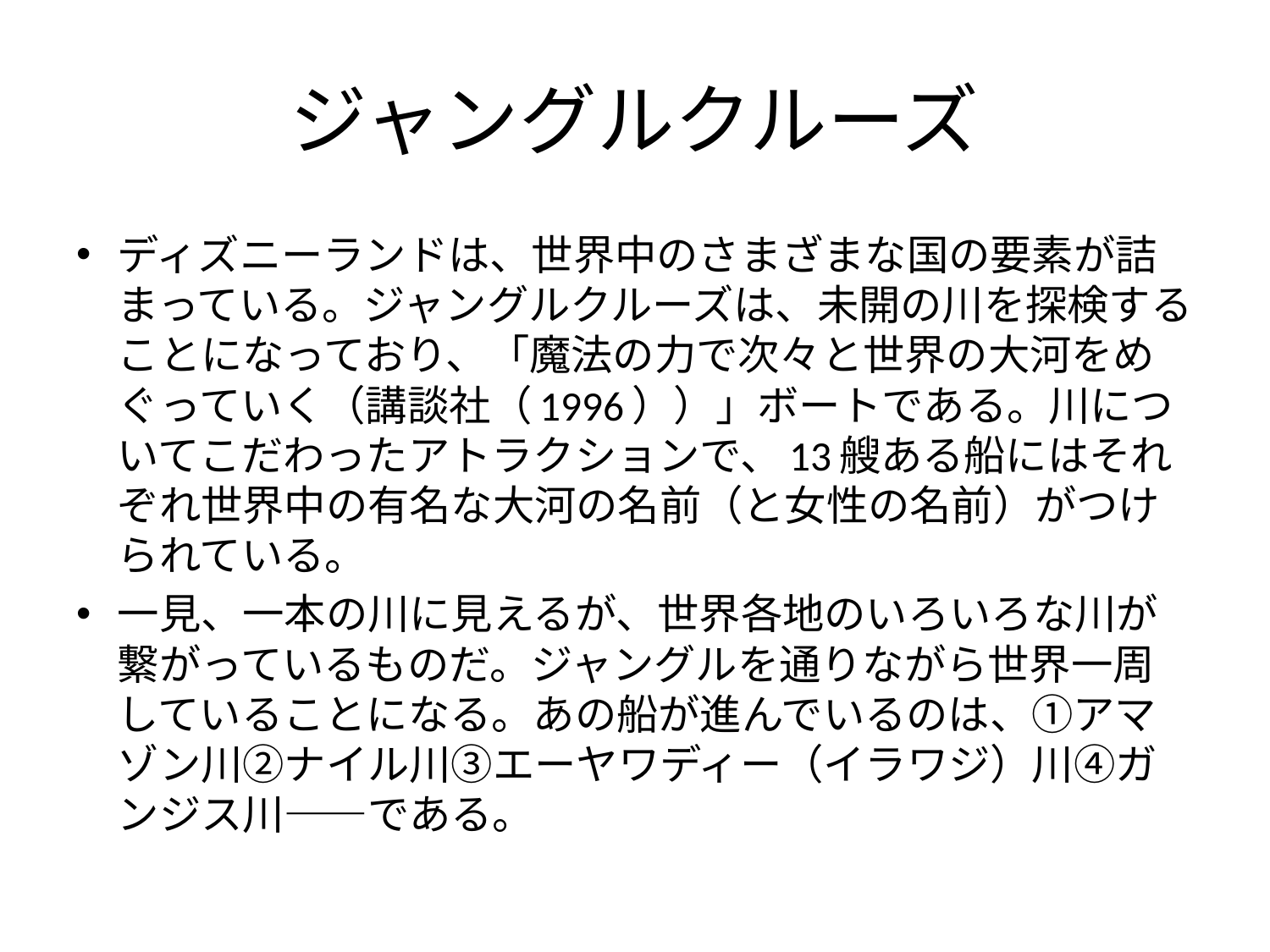

# ジャングルクルーズ
ディズニーランドは、世界中のさまざまな国の要素が詰まっている。ジャングルクルーズは、未開の川を探検することになっており、「魔法の力で次々と世界の大河をめぐっていく（講談社（1996））」ボートである。川についてこだわったアトラクションで、13艘ある船にはそれぞれ世界中の有名な大河の名前（と女性の名前）がつけられている。
一見、一本の川に見えるが、世界各地のいろいろな川が繋がっているものだ。ジャングルを通りながら世界一周していることになる。あの船が進んでいるのは、①アマゾン川②ナイル川③エーヤワディー（イラワジ）川④ガンジス川――である。